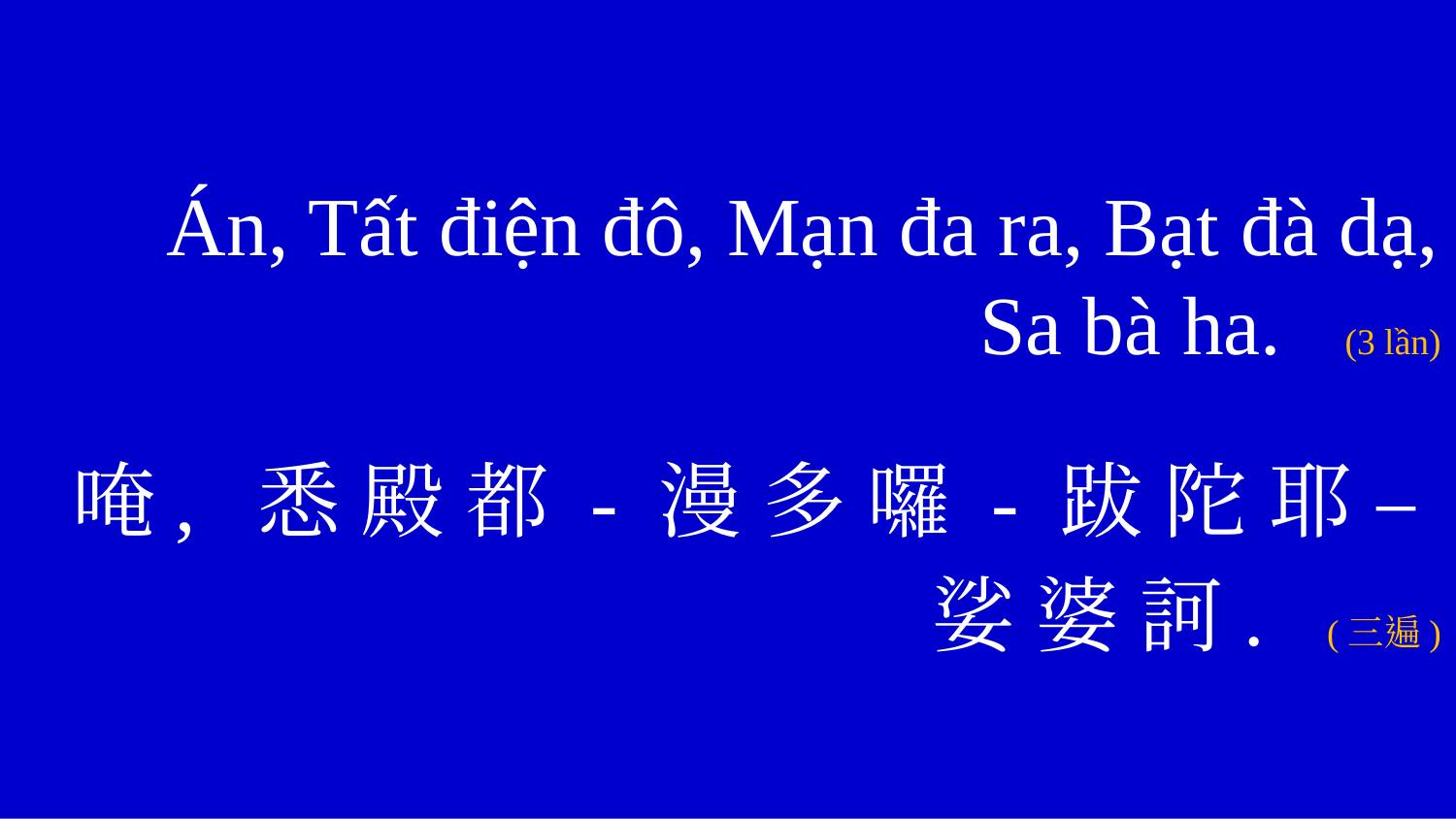

Án, Tất điện đô, Mạn đa ra, Bạt đà dạ,     Sa bà ha.   (3 lần)

 唵,  悉 殿 都 - 漫 多 囉 - 跋 陀 耶 –
 娑 婆 訶.   (三遍)